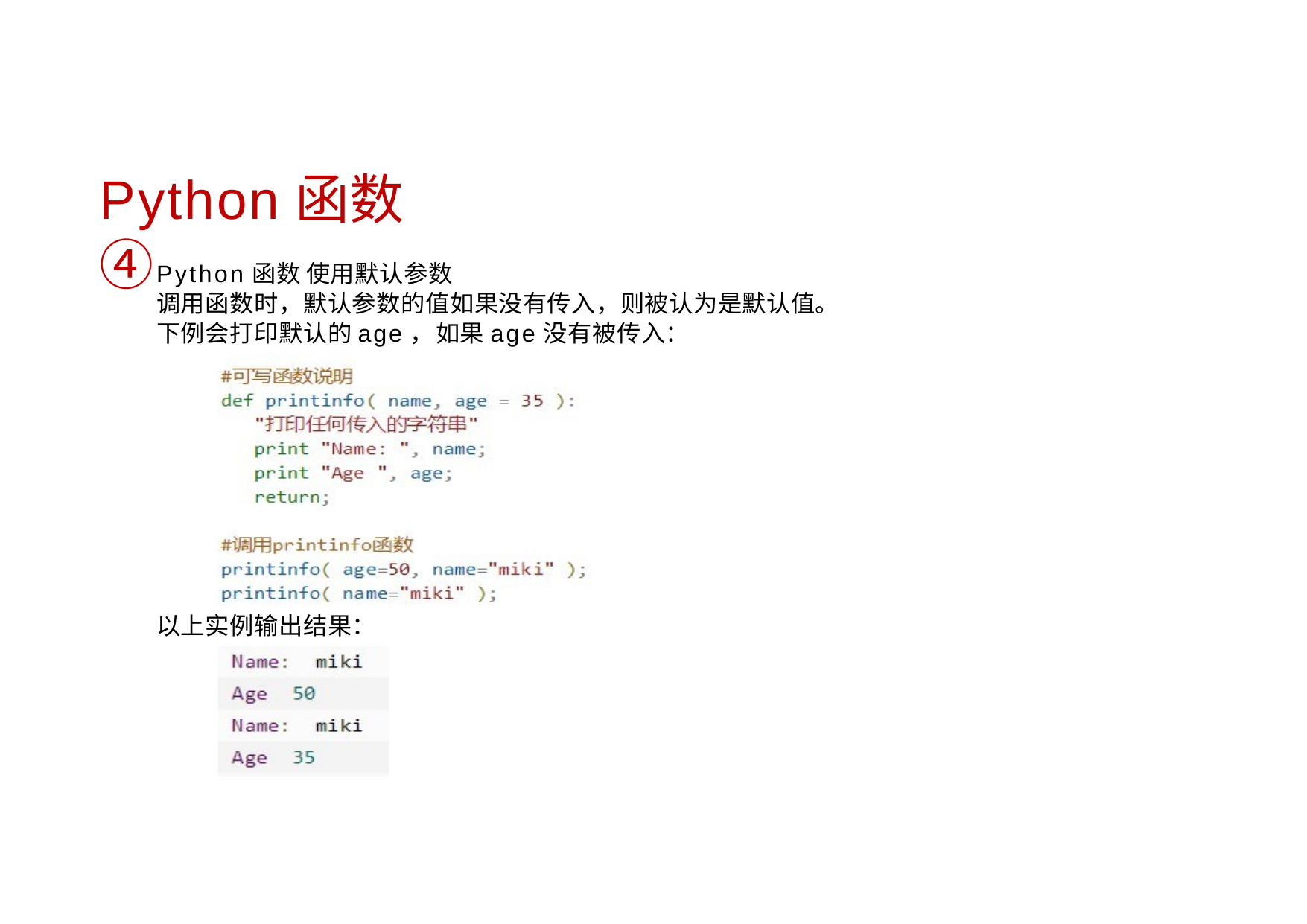

# Python函数④
Python函数 使用默认参数
调用函数时，默认参数的值如果没有传入，则被认为是默认值。 下例会打印默认的age，如果age没有被传入：

以上实例输出结果：